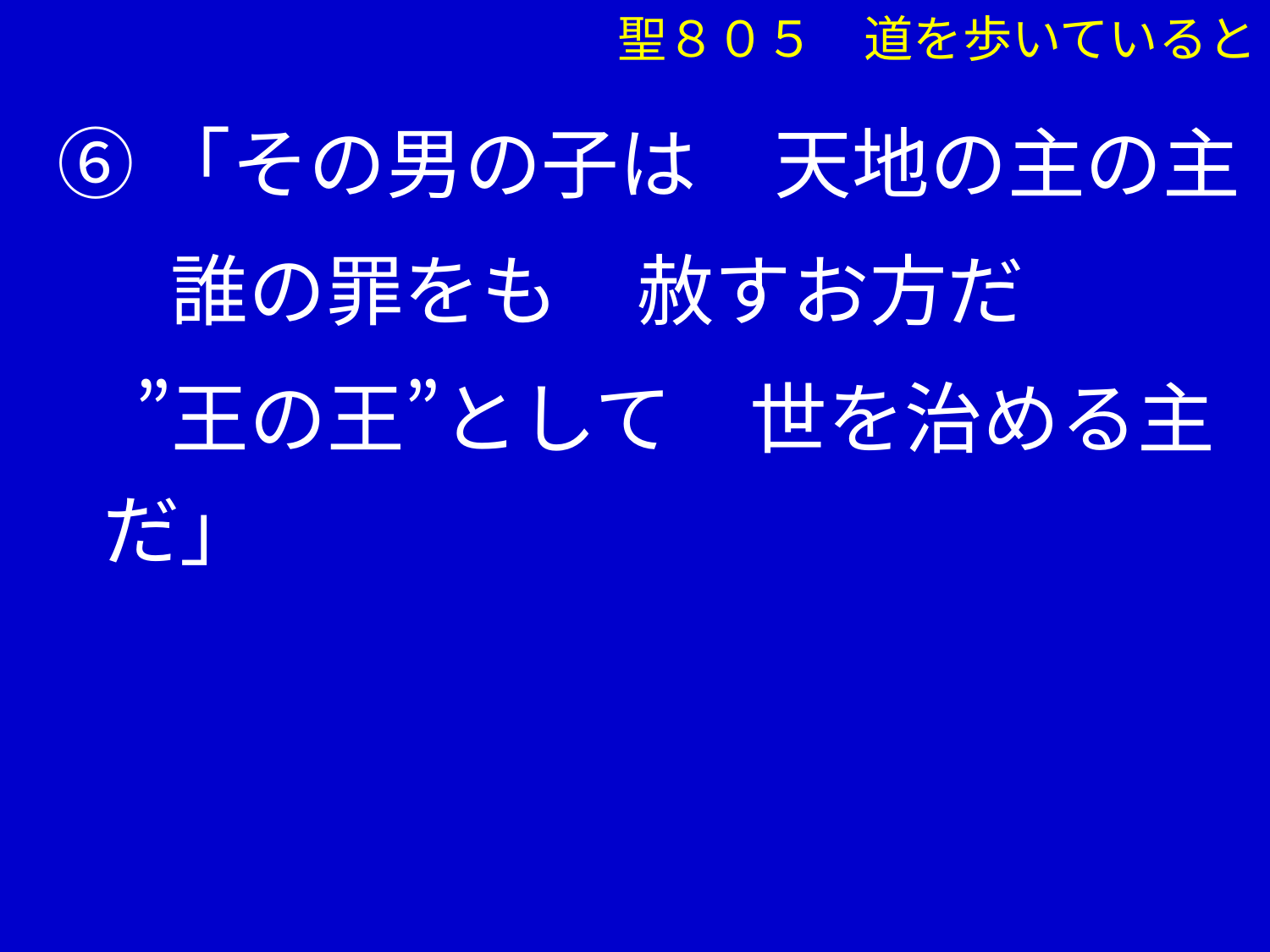

聖８０５　道を歩いていると
⑥「その男の子は　天地の主の主
 　誰の罪をも　赦すお方だ
　”王の王”として　世を治める主だ」